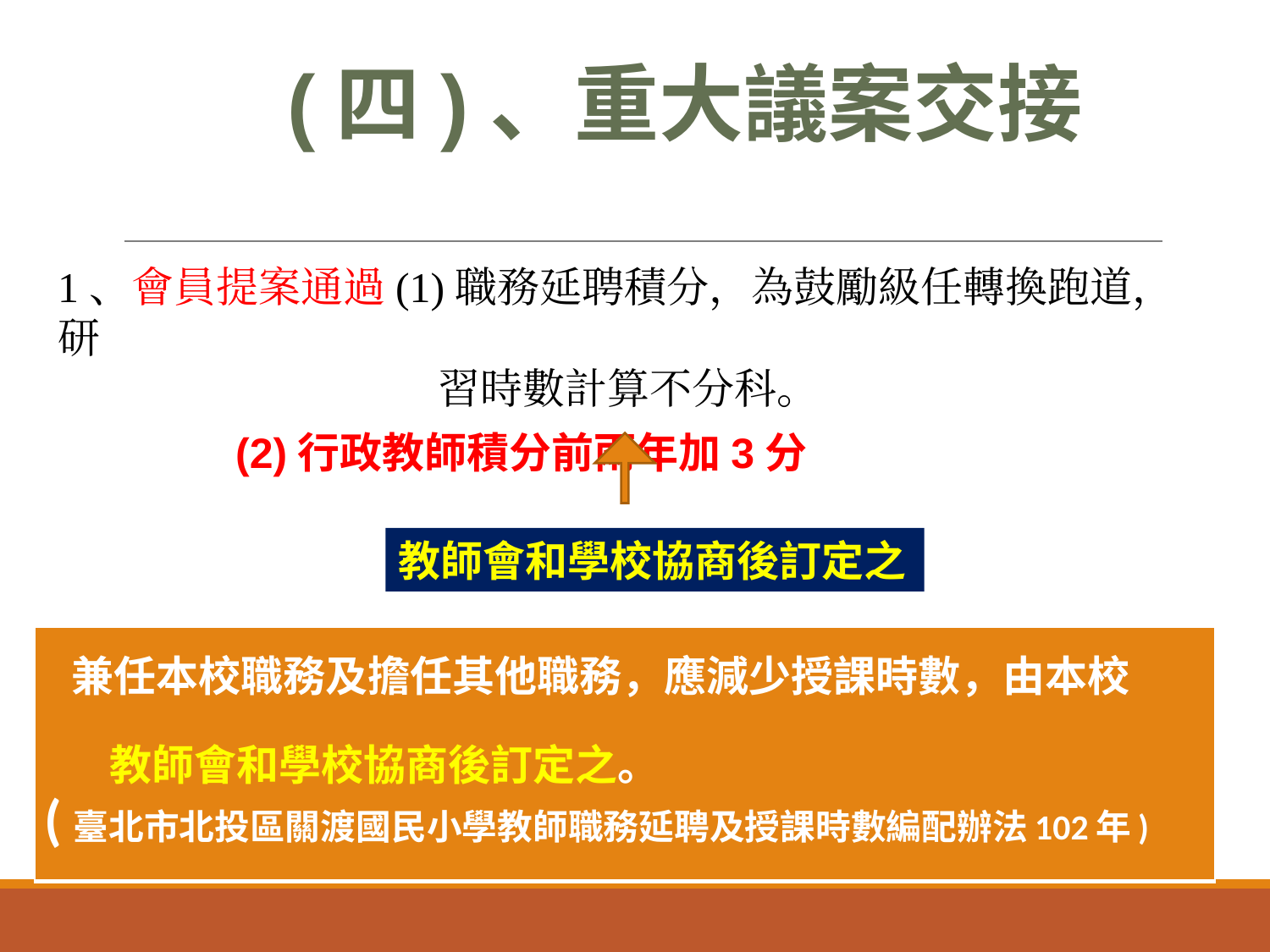

# (四)、重大議案交接
1、會員提案通過(1)職務延聘積分，為鼓勵級任轉換跑道，研
                                   習時數計算不分科。
               (2)行政教師積分前兩年加3分

教師會和學校協商後訂定之
| 兼任本校職務及擔任其他職務，應減少授課時數，由本校 教師會和學校協商後訂定之。 (臺北市北投區關渡國民小學教師職務延聘及授課時數編配辦法102年) |
| --- |